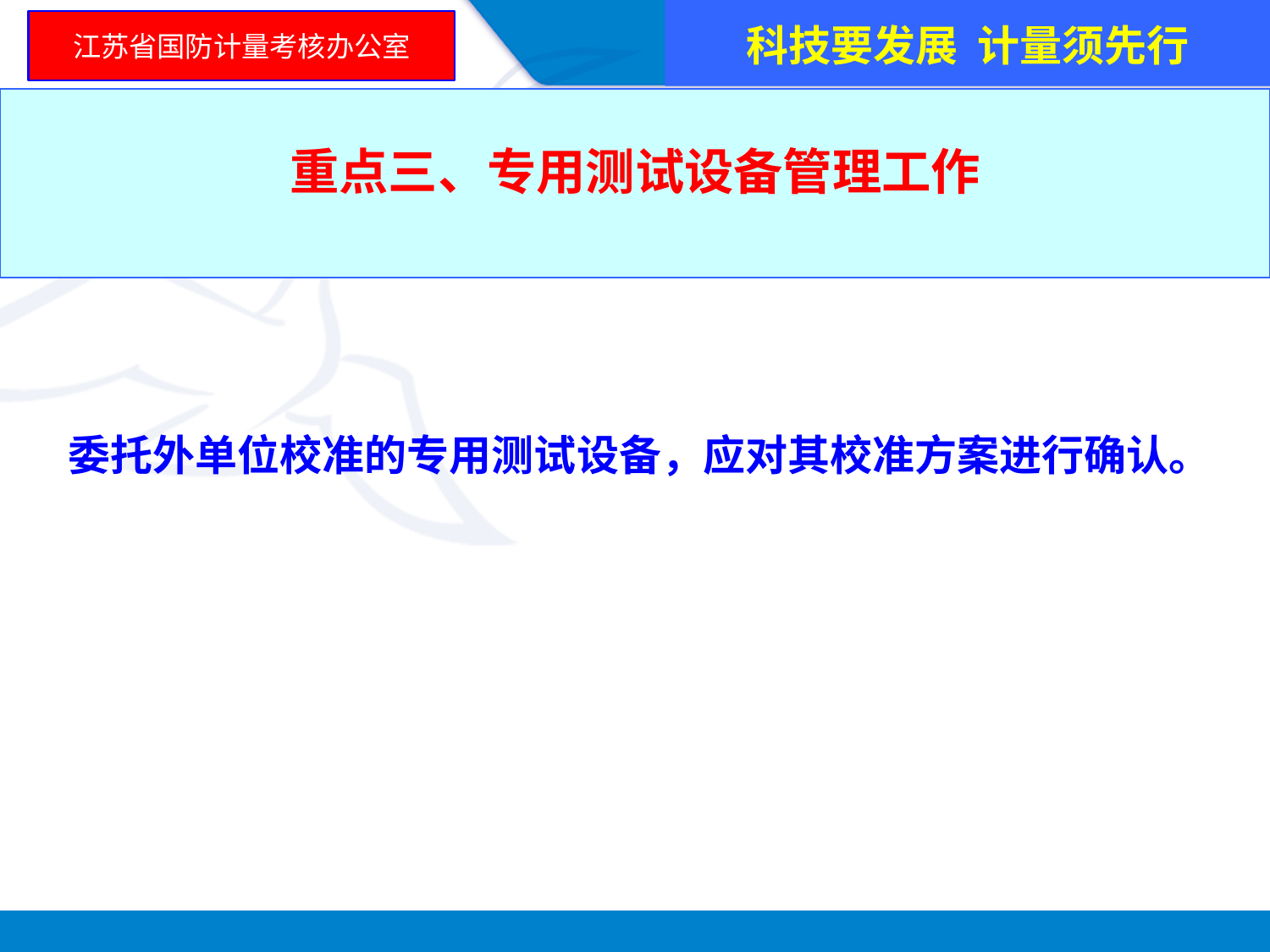

科技要发展  计量须先行
江苏省国防计量考核办公室
重点三、专用测试设备管理工作

委托外单位校准的专用测试设备，应对其校准方案进行确认。

    一般委托外单位校准专用测试设备，这些单位往往参考国家相关的检定规程、校准规范；
    为了保证校准结果满足规定的要求，应有熟悉该设备的使用单位的计量部门对服务单位的校准方案进行确认；
    通过对校准方案的确认，保证其使用的测量标准的范围和准确度符合要求、测量方法正确、校准项目齐全。